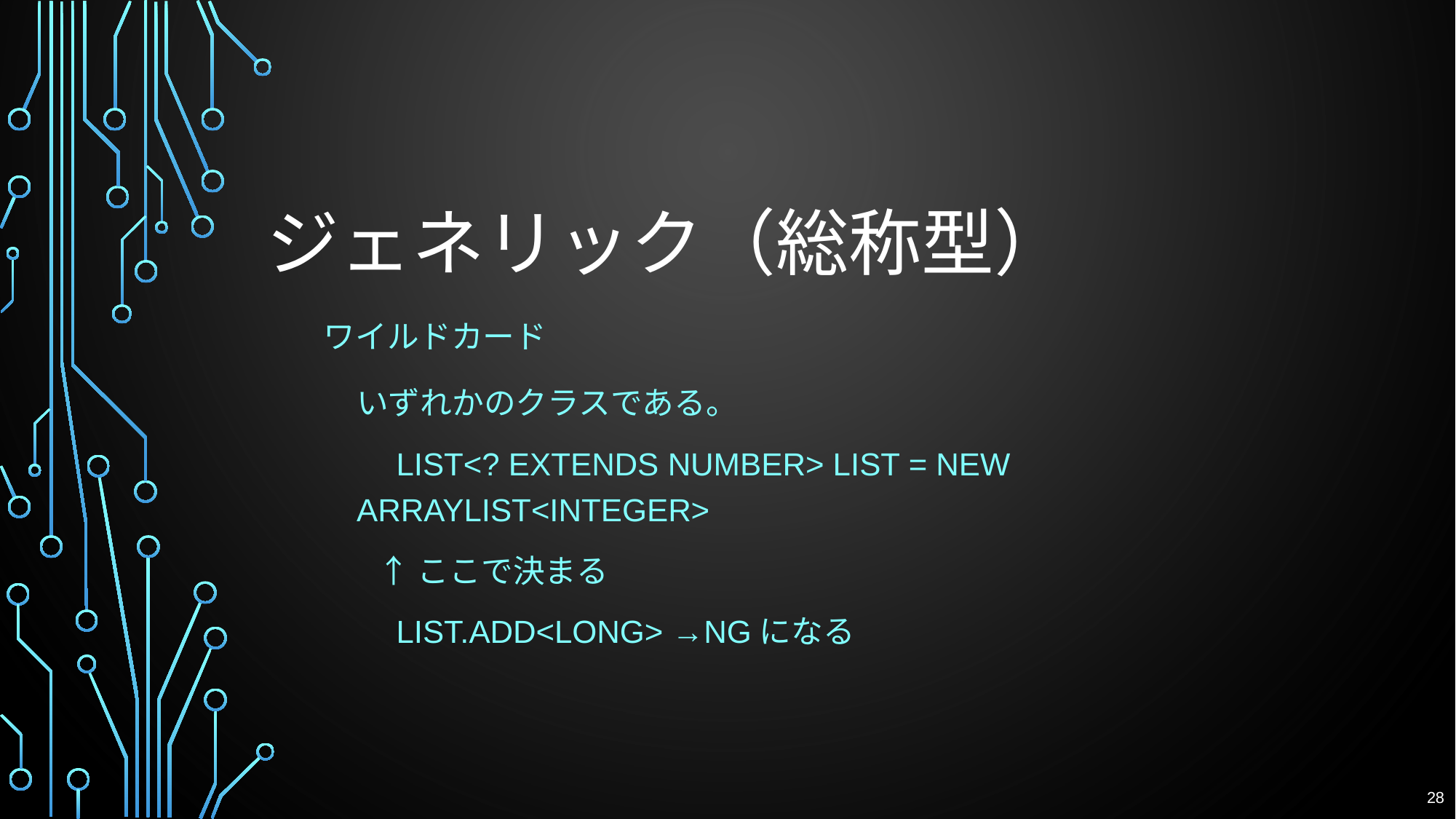

# ジェネリック（総称型）
ワイルドカード
いずれかのクラスである。
　LIST<? Extends NUMBER> LIST = new ARRAYLIST<Integer>
   ↑ここで決まる
　list.add<Long> →NGになる
28